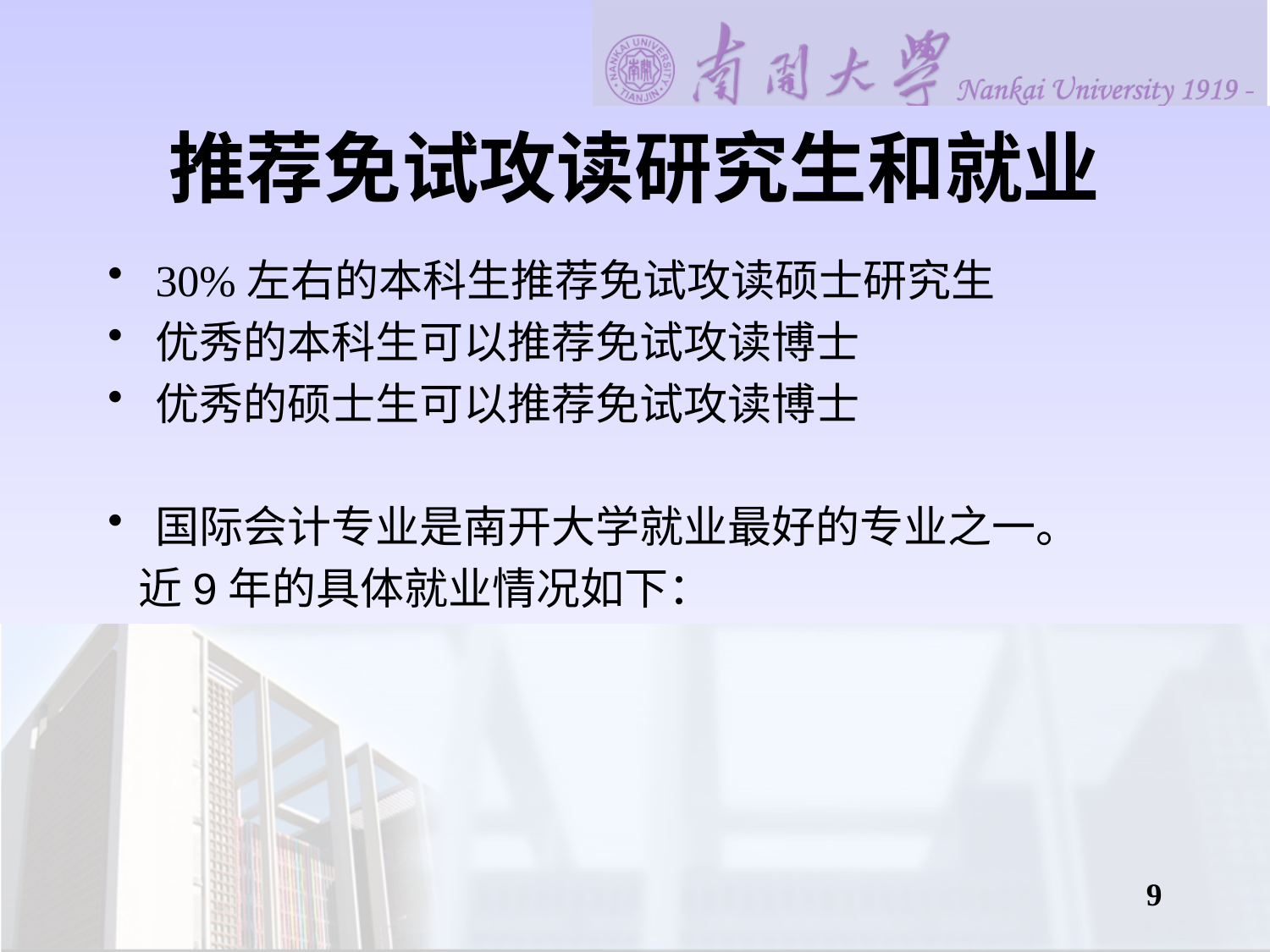

# 推荐免试攻读研究生和就业
30%左右的本科生推荐免试攻读硕士研究生
优秀的本科生可以推荐免试攻读博士
优秀的硕士生可以推荐免试攻读博士

国际会计专业是南开大学就业最好的专业之一。
  近9年的具体就业情况如下：
9